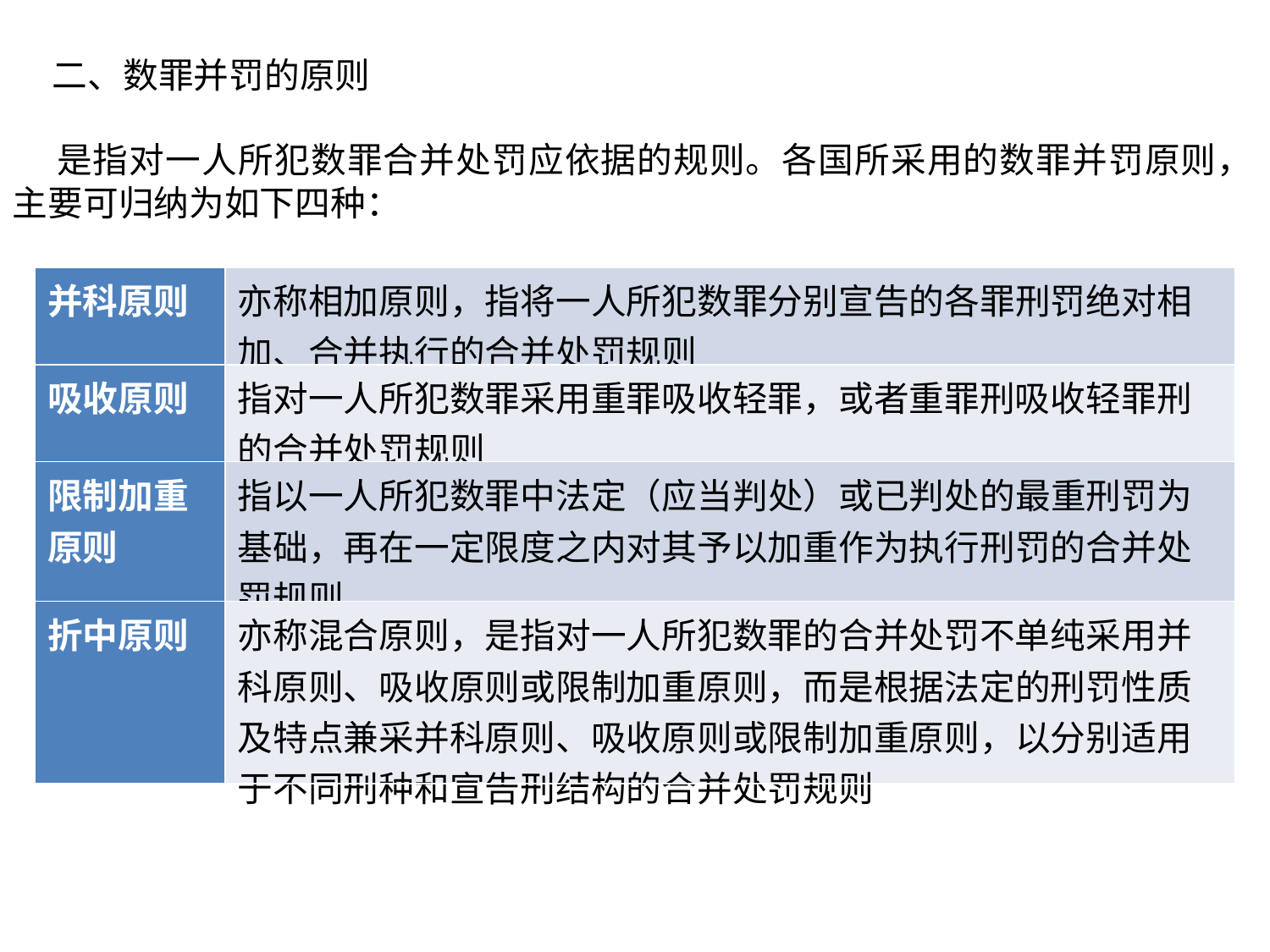

二、数罪并罚的原则

    是指对一人所犯数罪合并处罚应依据的规则。各国所采用的数罪并罚原则，主要可归纳为如下四种：
| 并科原则 | 亦称相加原则，指将一人所犯数罪分别宣告的各罪刑罚绝对相加、合并执行的合并处罚规则 |
| --- | --- |
| 吸收原则 | 指对一人所犯数罪采用重罪吸收轻罪，或者重罪刑吸收轻罪刑的合并处罚规则 |
| 限制加重 原则 | 指以一人所犯数罪中法定（应当判处）或已判处的最重刑罚为基础，再在一定限度之内对其予以加重作为执行刑罚的合并处罚规则 |
| 折中原则 | 亦称混合原则，是指对一人所犯数罪的合并处罚不单纯采用并科原则、吸收原则或限制加重原则，而是根据法定的刑罚性质及特点兼采并科原则、吸收原则或限制加重原则，以分别适用于不同刑种和宣告刑结构的合并处罚规则 |